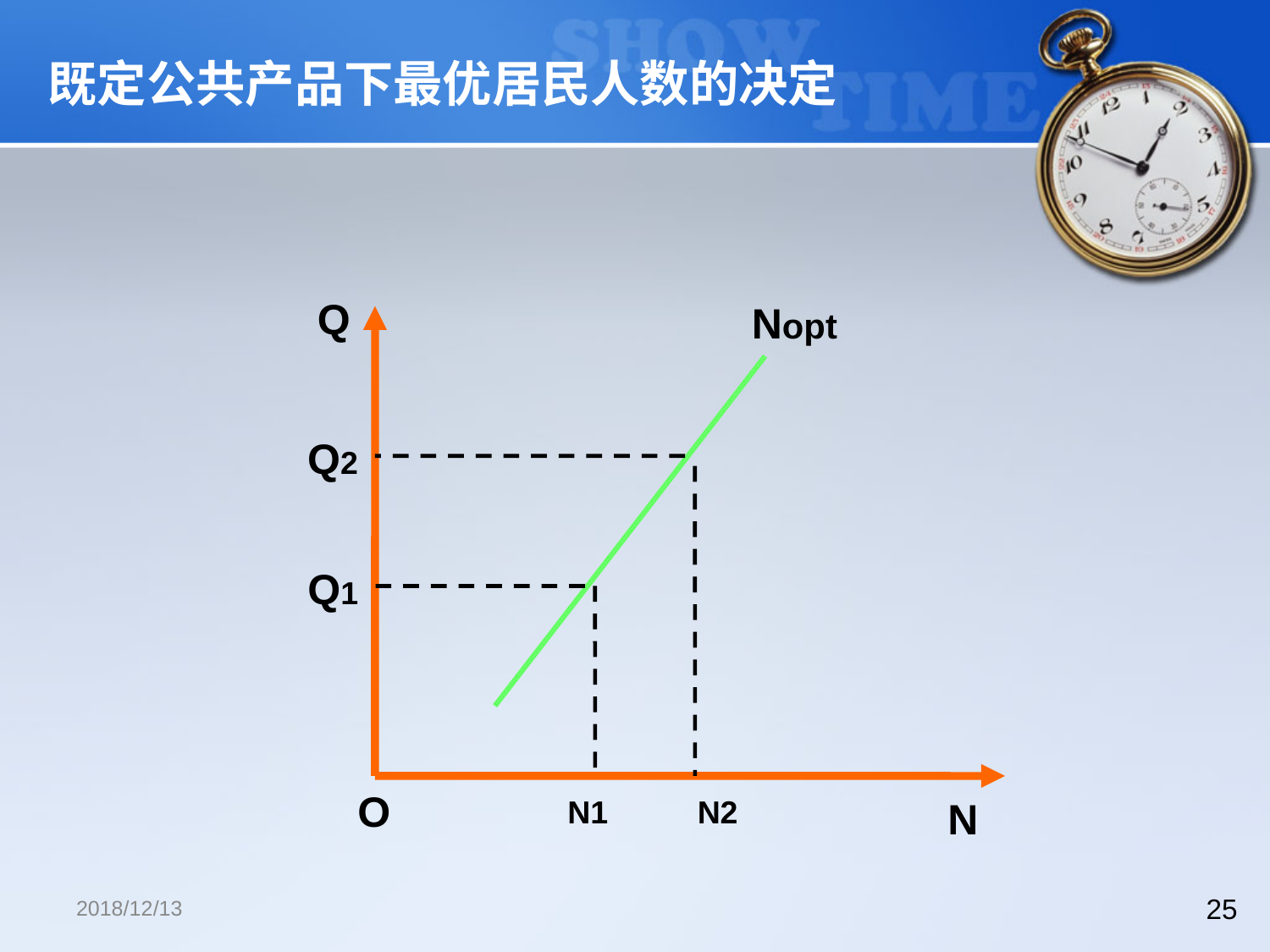

既定公共产品下最优居民人数的决定
Q
Nopt

Q2

Q1

O
N1
N2
N
2018/12/13
25